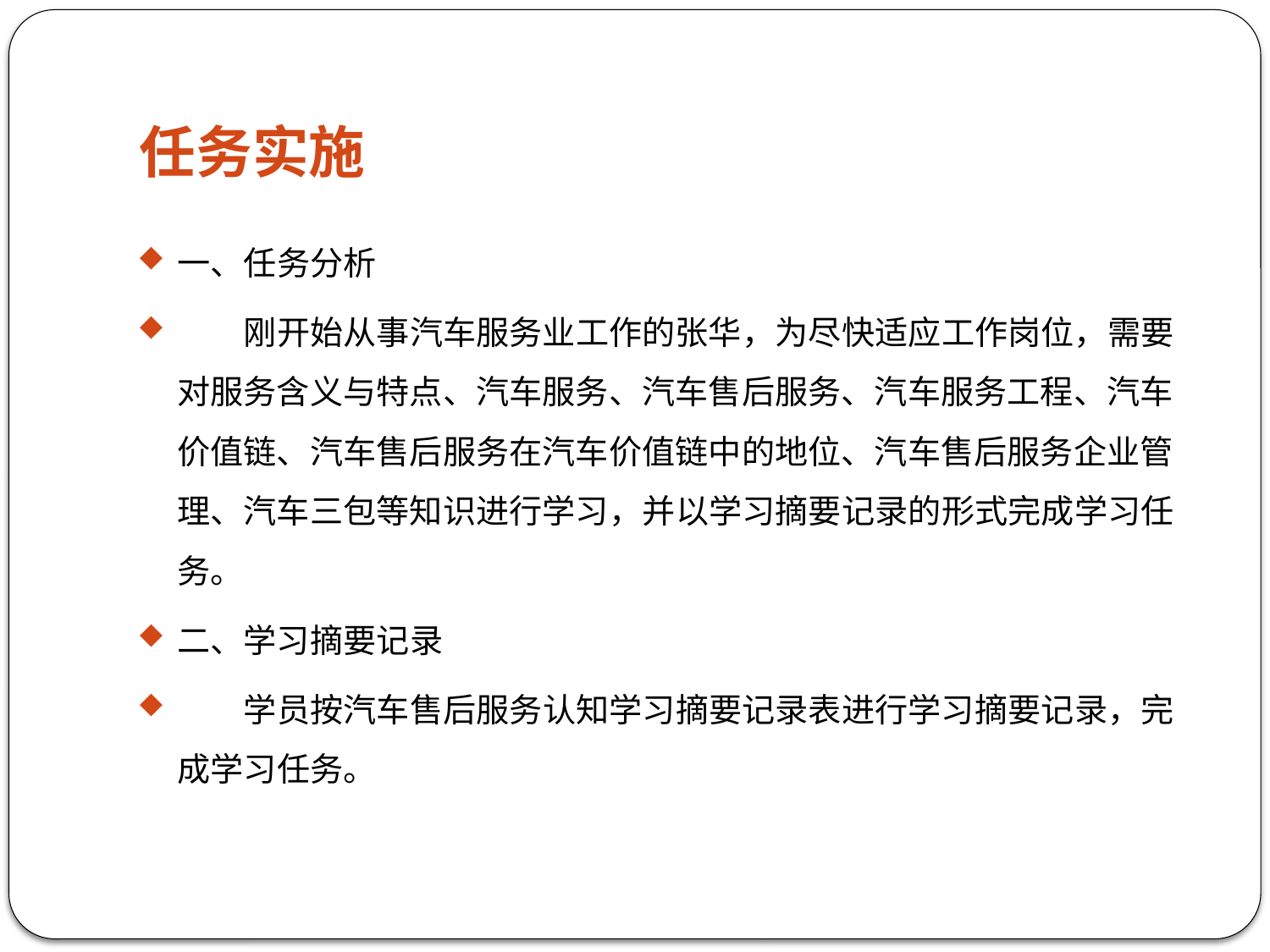

# 任务实施
一、任务分析
　　刚开始从事汽车服务业工作的张华，为尽快适应工作岗位，需要对服务含义与特点、汽车服务、汽车售后服务、汽车服务工程、汽车价值链、汽车售后服务在汽车价值链中的地位、汽车售后服务企业管理、汽车三包等知识进行学习，并以学习摘要记录的形式完成学习任务。
二、学习摘要记录
　　学员按汽车售后服务认知学习摘要记录表进行学习摘要记录，完成学习任务。